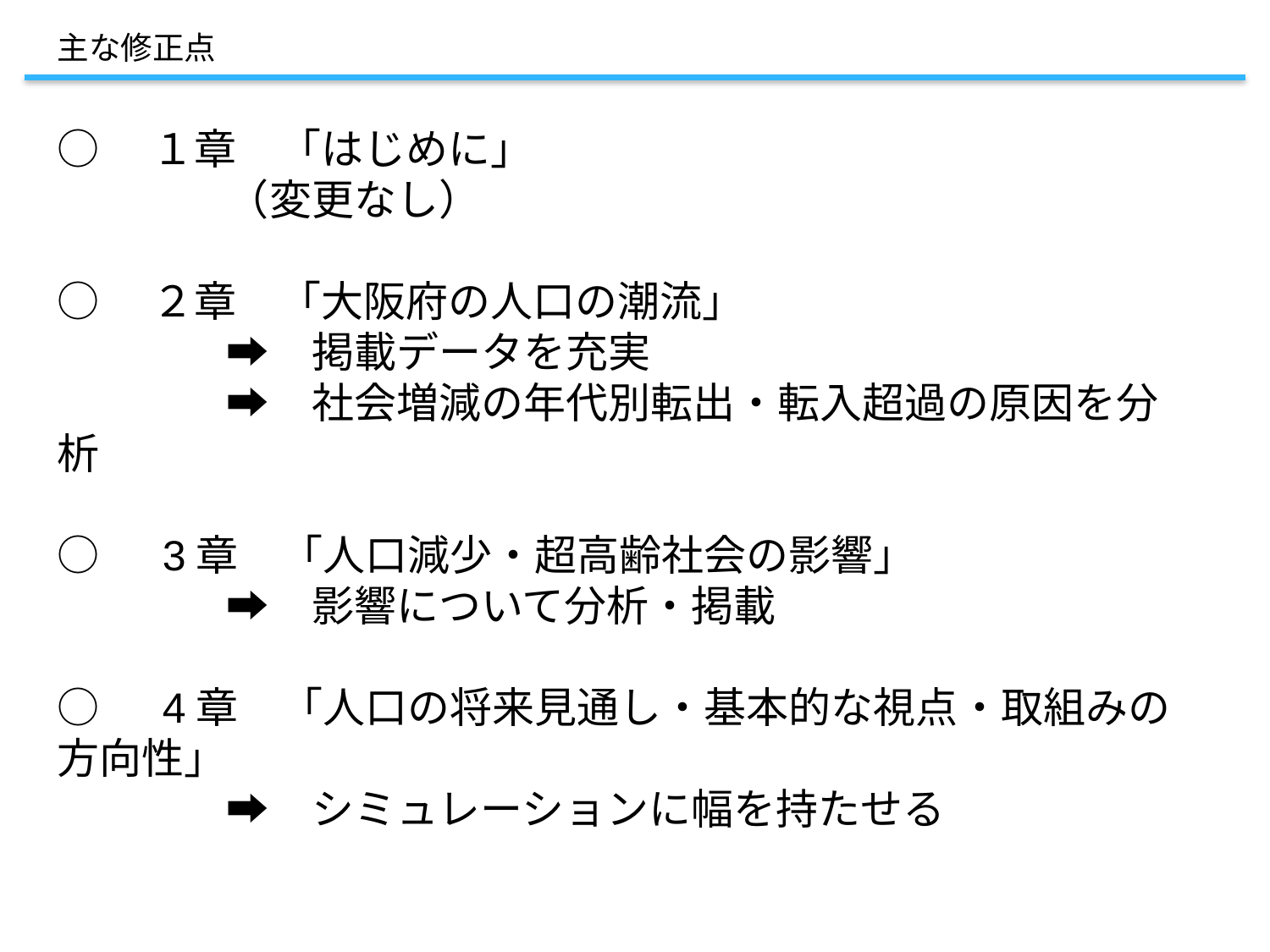

主な修正点
○　１章　「はじめに」
　　　　（変更なし）

○　２章　「大阪府の人口の潮流」
　　　　➡　掲載データを充実
　　　　➡　社会増減の年代別転出・転入超過の原因を分析

○　3章　「人口減少・超高齢社会の影響」
　　　　➡　影響について分析・掲載

○　4章　「人口の将来見通し・基本的な視点・取組みの方向性」
　　　　➡　シミュレーションに幅を持たせる